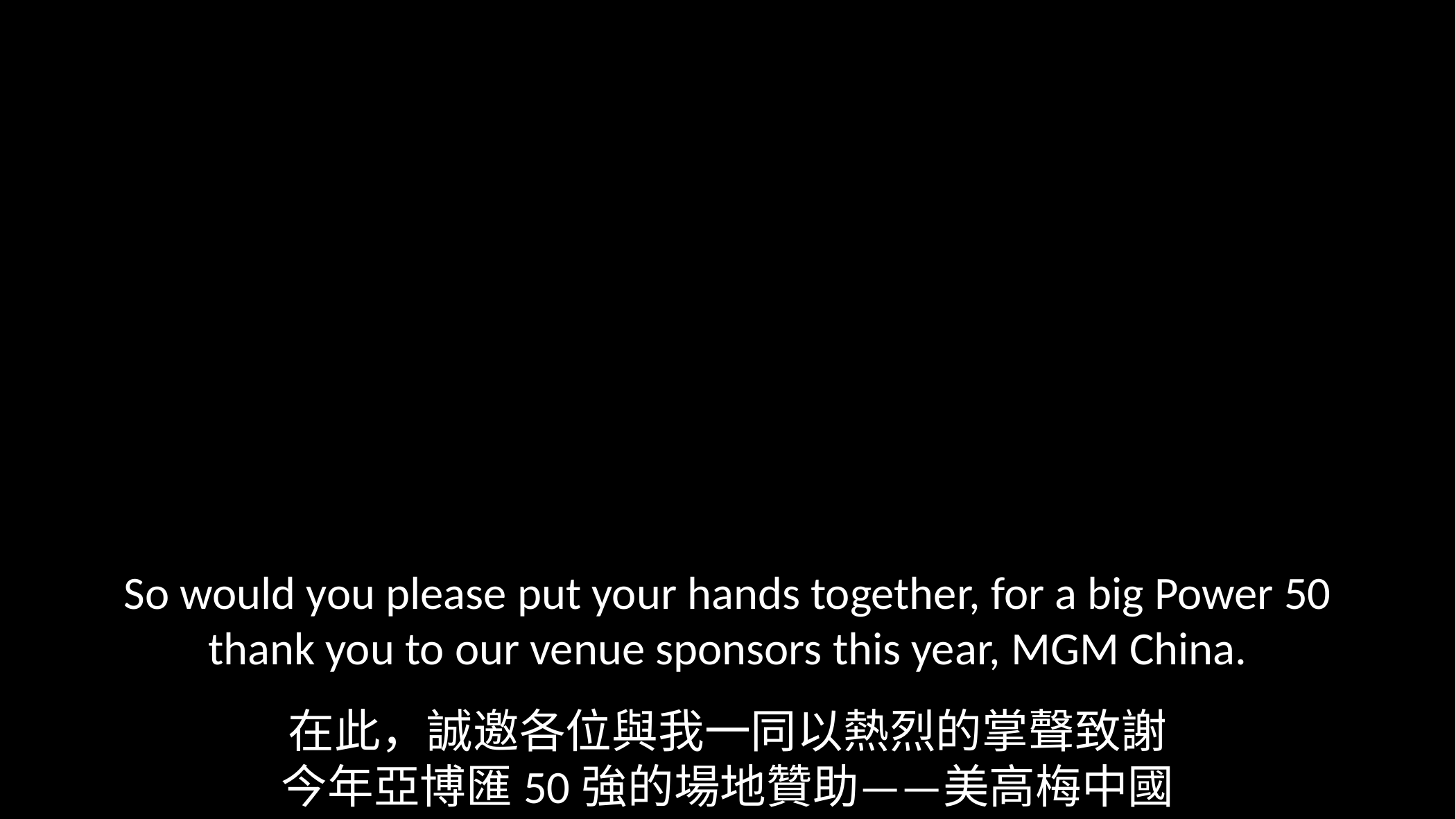

So would you please put your hands together, for a big Power 50 thank you to our venue sponsors this year, MGM China.

在此，誠邀各位與我一同以熱烈的掌聲致謝
今年亞博匯50強的場地贊助——美高梅中國